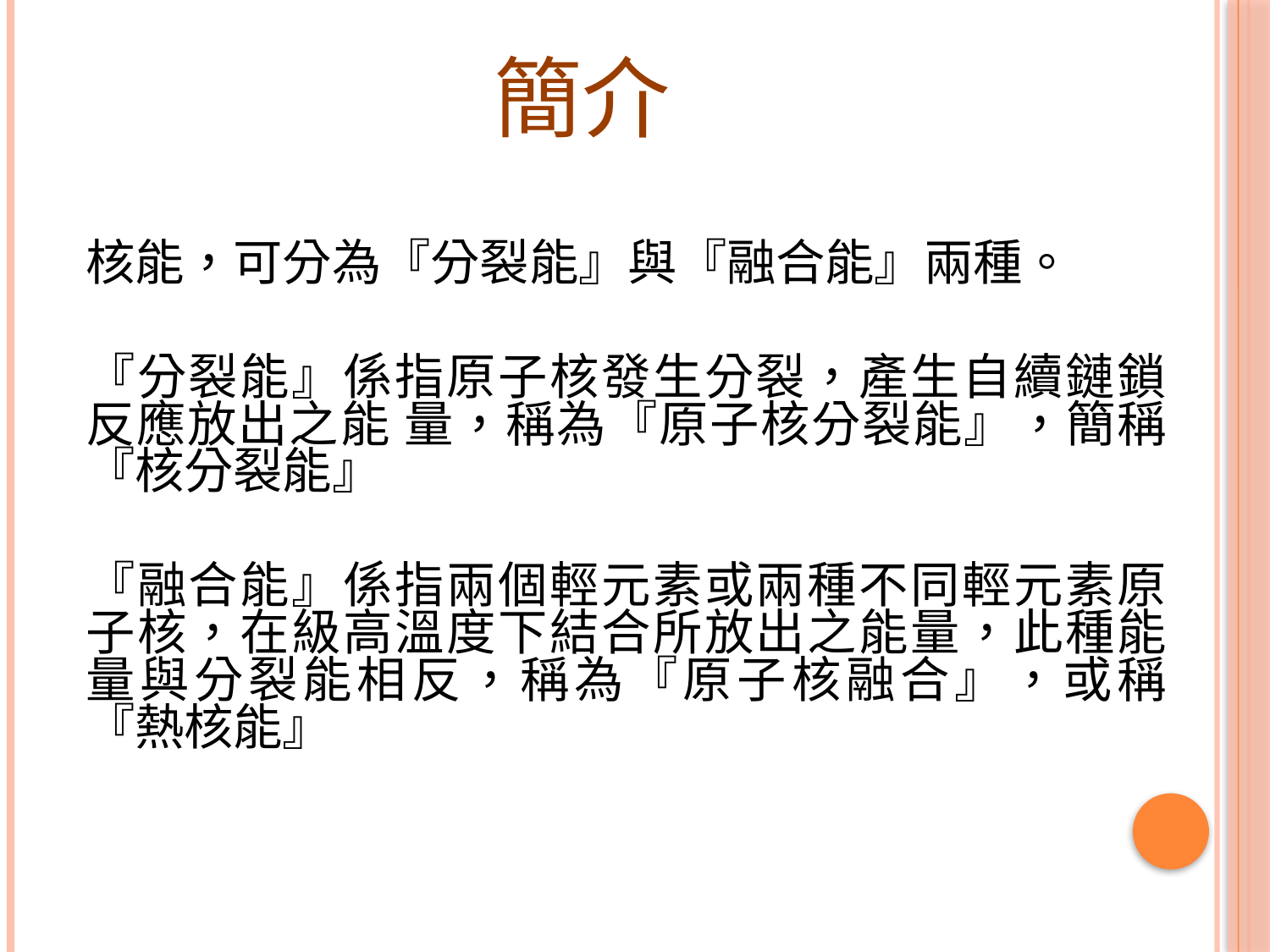

# 簡介
核能，可分為『分裂能』與『融合能』兩種。

『分裂能』係指原子核發生分裂，產生自續鏈鎖反應放出之能 量，稱為『原子核分裂能』，簡稱『核分裂能』

『融合能』係指兩個輕元素或兩種不同輕元素原子核，在級高溫度下結合所放出之能量，此種能量與分裂能相反，稱為『原子核融合』，或稱『熱核能』